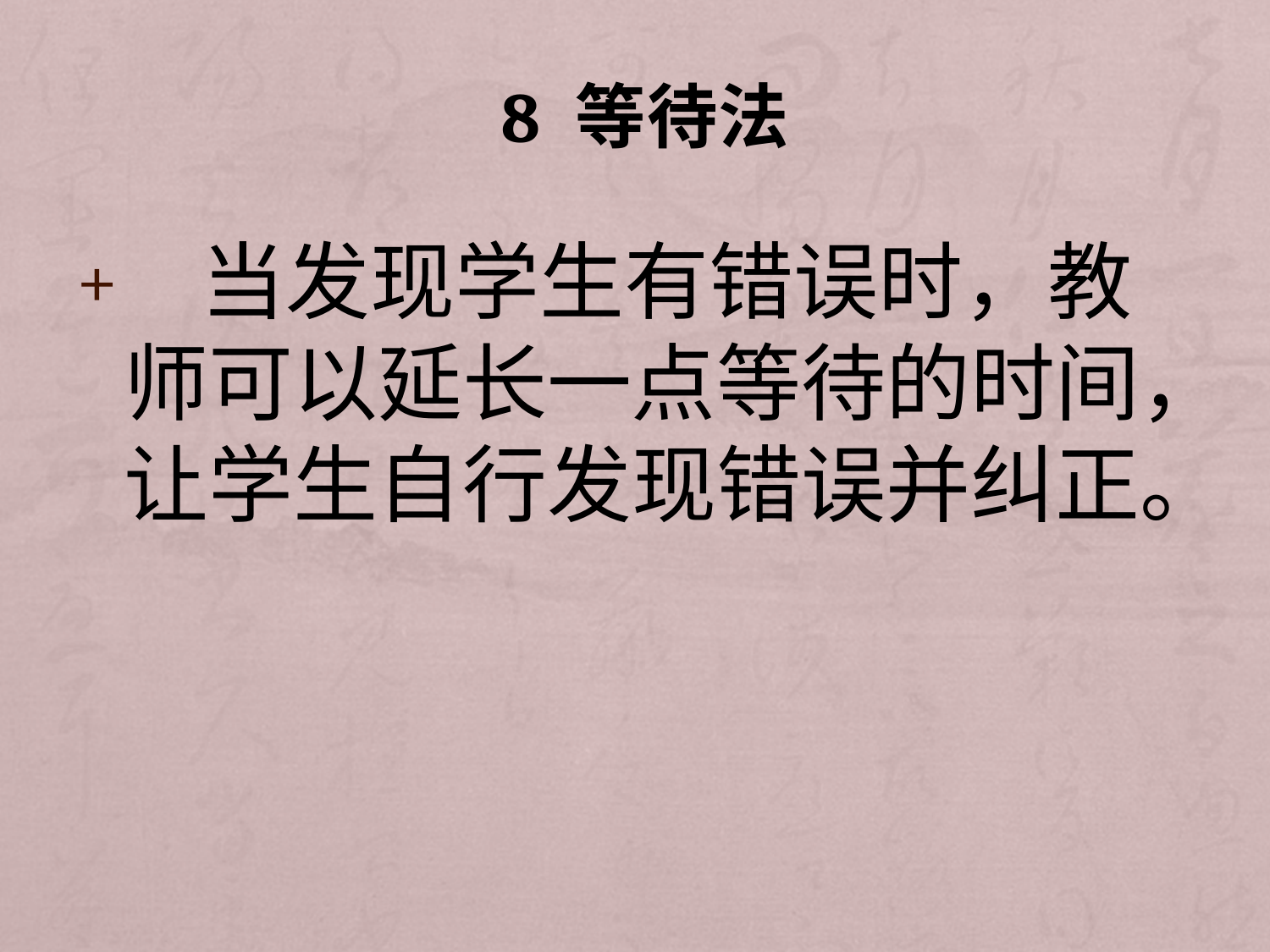

# 8 等待法
   当发现学生有错误时，教师可以延长一点等待的时间，让学生自行发现错误并纠正。